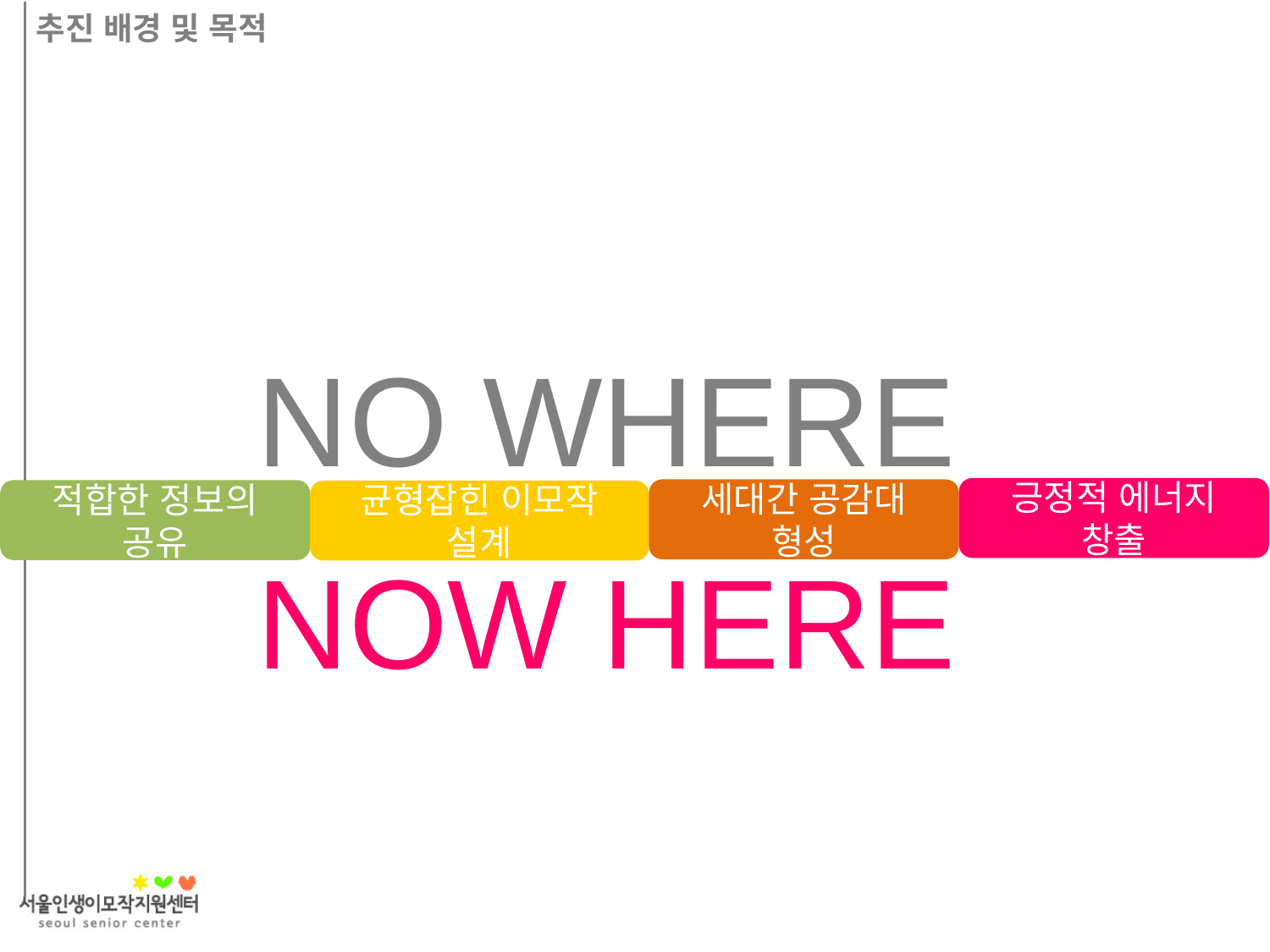

추진 배경 및 목적
NO WHERE
긍정적 에너지 창출
세대간 공감대 형성
적합한 정보의 공유
균형잡힌 이모작 설계
NOW HERE